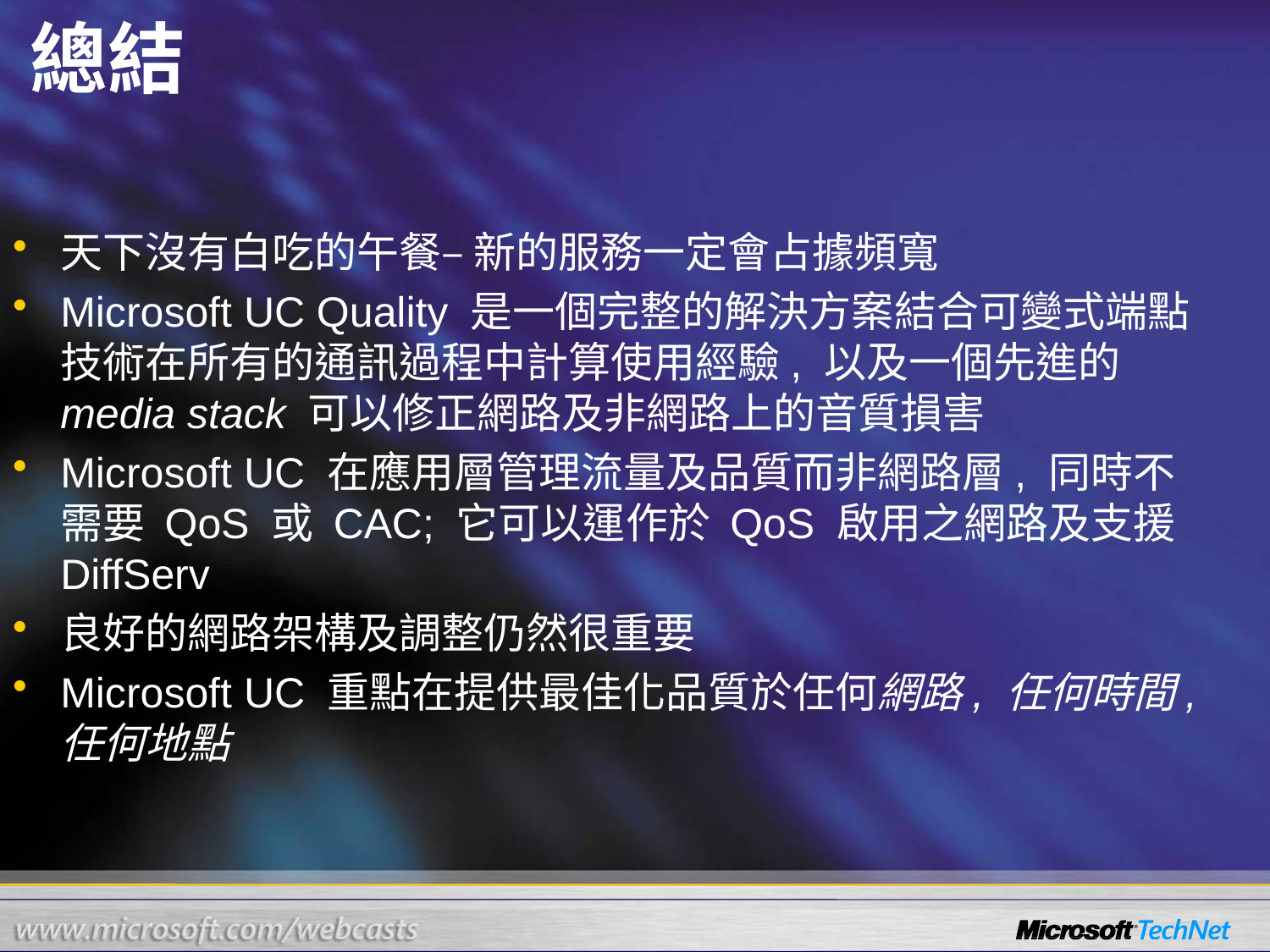

# 總結
天下沒有白吃的午餐– 新的服務一定會占據頻寬
Microsoft UC Quality 是一個完整的解決方案結合可變式端點技術在所有的通訊過程中計算使用經驗, 以及一個先進的 media stack 可以修正網路及非網路上的音質損害
Microsoft UC 在應用層管理流量及品質而非網路層, 同時不需要 QoS 或 CAC; 它可以運作於 QoS 啟用之網路及支援 DiffServ
良好的網路架構及調整仍然很重要
Microsoft UC 重點在提供最佳化品質於任何網路, 任何時間, 任何地點